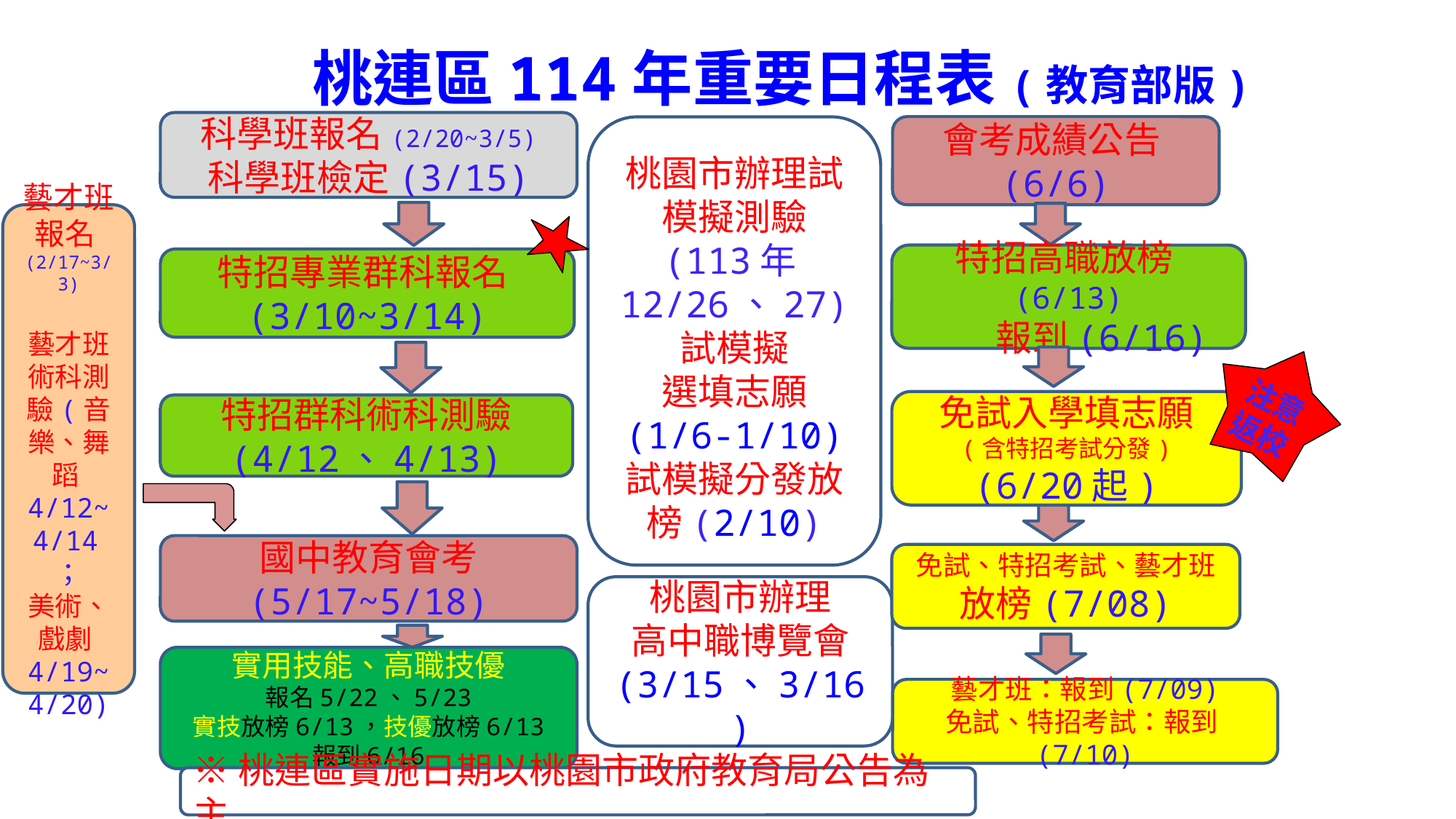

桃連區114年重要日程表(教育部版)

科學班報名(2/20~3/5)
科學班檢定(3/15)
會考成績公告(6/6)

桃園市辦理試模擬測驗
(113年12/26、27)
試模擬
選填志願 (1/6-1/10)
試模擬分發放榜(2/10)

藝才班報名(2/17~3/3)

藝才班術科測驗(音樂、舞蹈4/12~4/14；
美術、戲劇4/19~4/20)

特招高職放榜(6/13)
       報到(6/16)
特招專業群科報名(3/10~3/14)

注意返校

免試入學填志願
(含特招考試分發)
(6/20起)
特招群科術科測驗
(4/12、4/13)

國中教育會考
(5/17~5/18)
免試、特招考試、藝才班
放榜(7/08)
桃園市辦理
高中職博覽會
(3/15、3/16)

實用技能、高職技優
報名5/22、5/23
實技放榜6/13，技優放榜6/13
報到6/16
藝才班：報到(7/09)
免試、特招考試：報到(7/10)
※桃連區實施日期以桃園市政府教育局公告為主